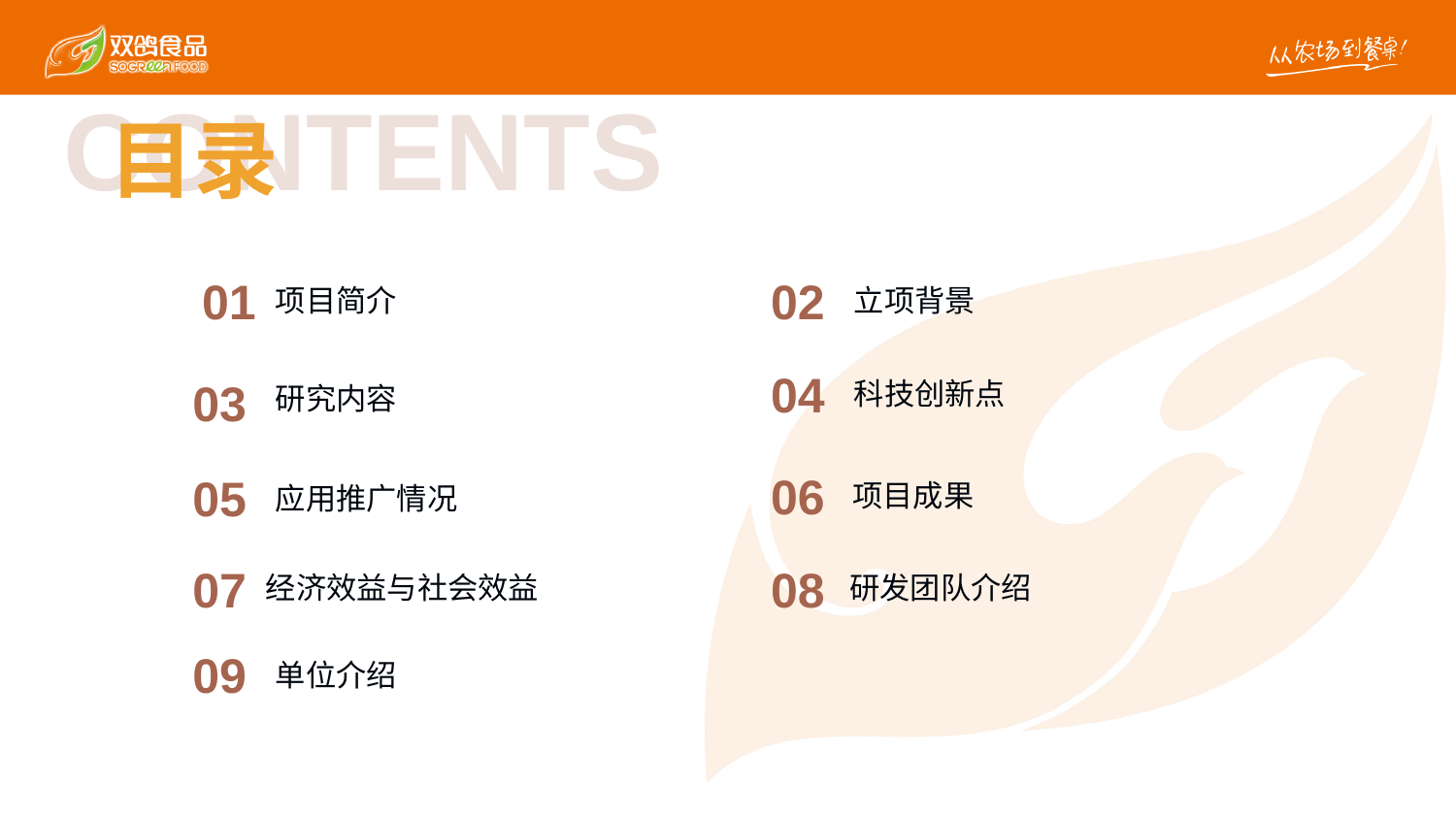

CONTENTS
目录
01
02
项目简介
立项背景
04
03
科技创新点
研究内容
06
05
项目成果
应用推广情况
08
07
研发团队介绍
经济效益与社会效益
09
单位介绍